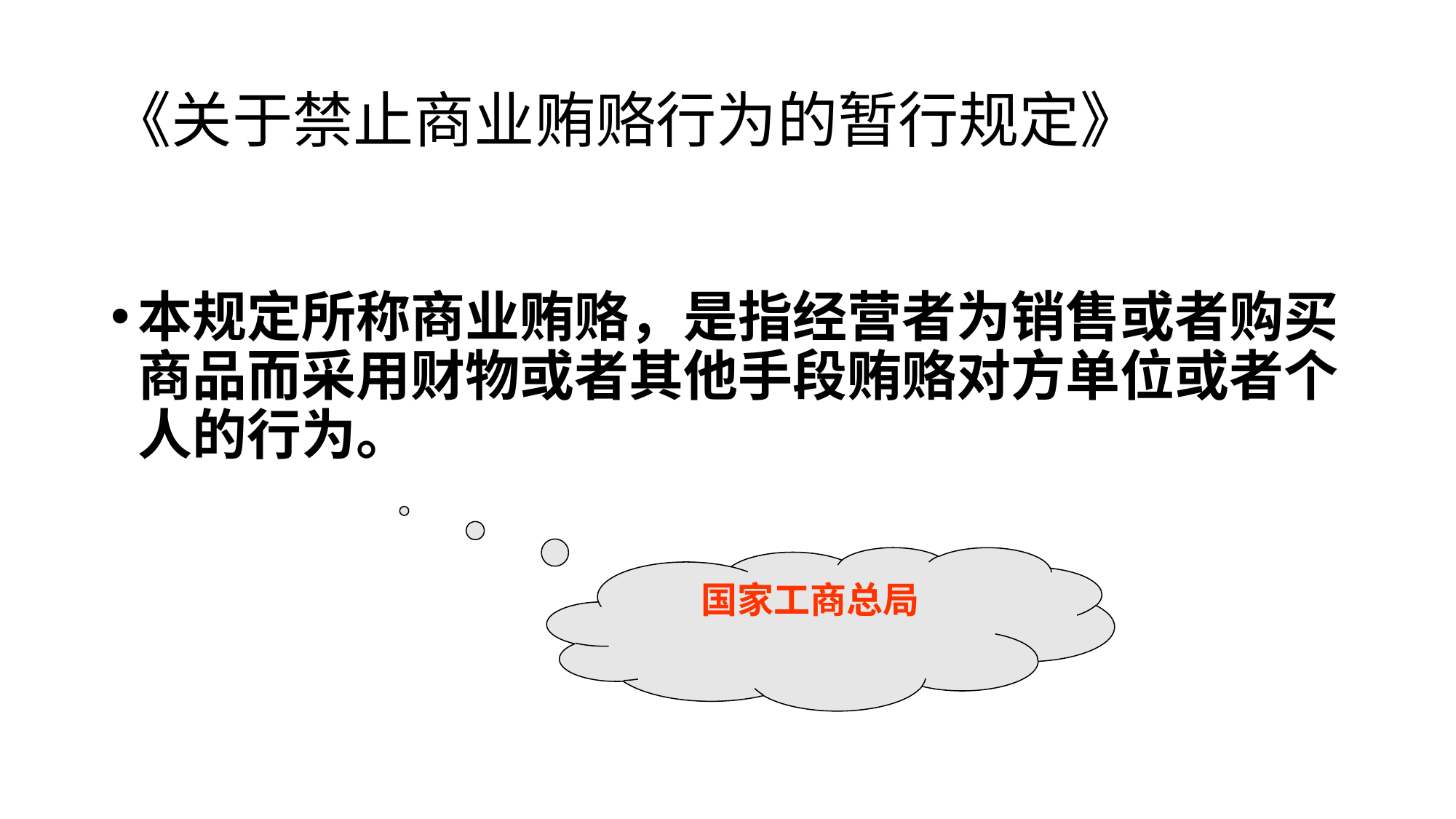

# 《关于禁止商业贿赂行为的暂行规定》

本规定所称商业贿赂，是指经营者为销售或者购买商品而采用财物或者其他手段贿赂对方单位或者个人的行为。

国家工商总局